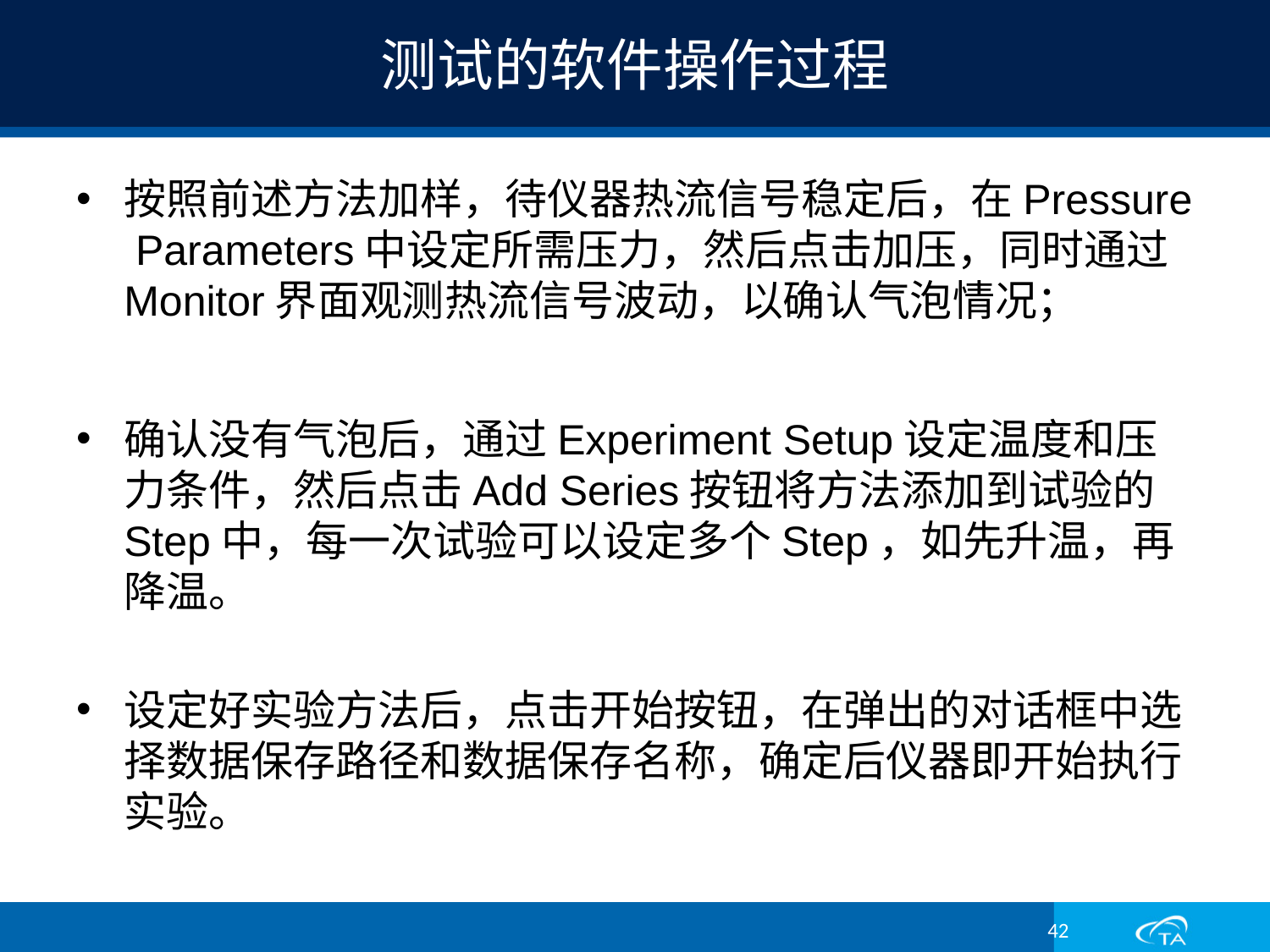

# 测试的软件操作过程
按照前述方法加样，待仪器热流信号稳定后，在Pressure  Parameters中设定所需压力，然后点击加压，同时通过Monitor界面观测热流信号波动，以确认气泡情况；

确认没有气泡后，通过Experiment Setup设定温度和压力条件，然后点击Add Series按钮将方法添加到试验的Step中，每一次试验可以设定多个Step，如先升温，再降温。

设定好实验方法后，点击开始按钮，在弹出的对话框中选择数据保存路径和数据保存名称，确定后仪器即开始执行实验。
42